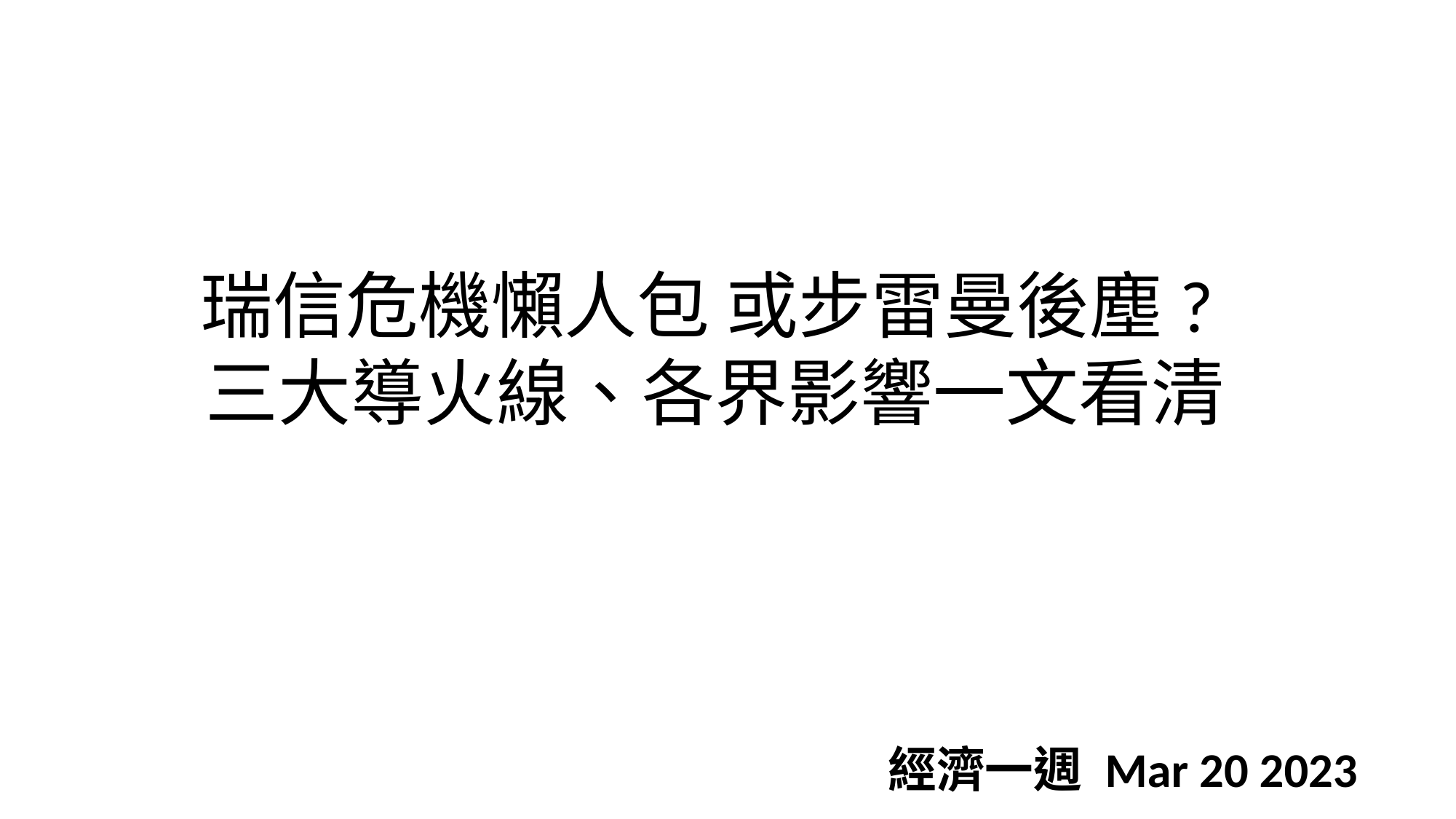

瑞信危機懶人包 或步雷曼後塵?
三大導火線、各界影響一文看清
經濟一週 Mar 20 2023